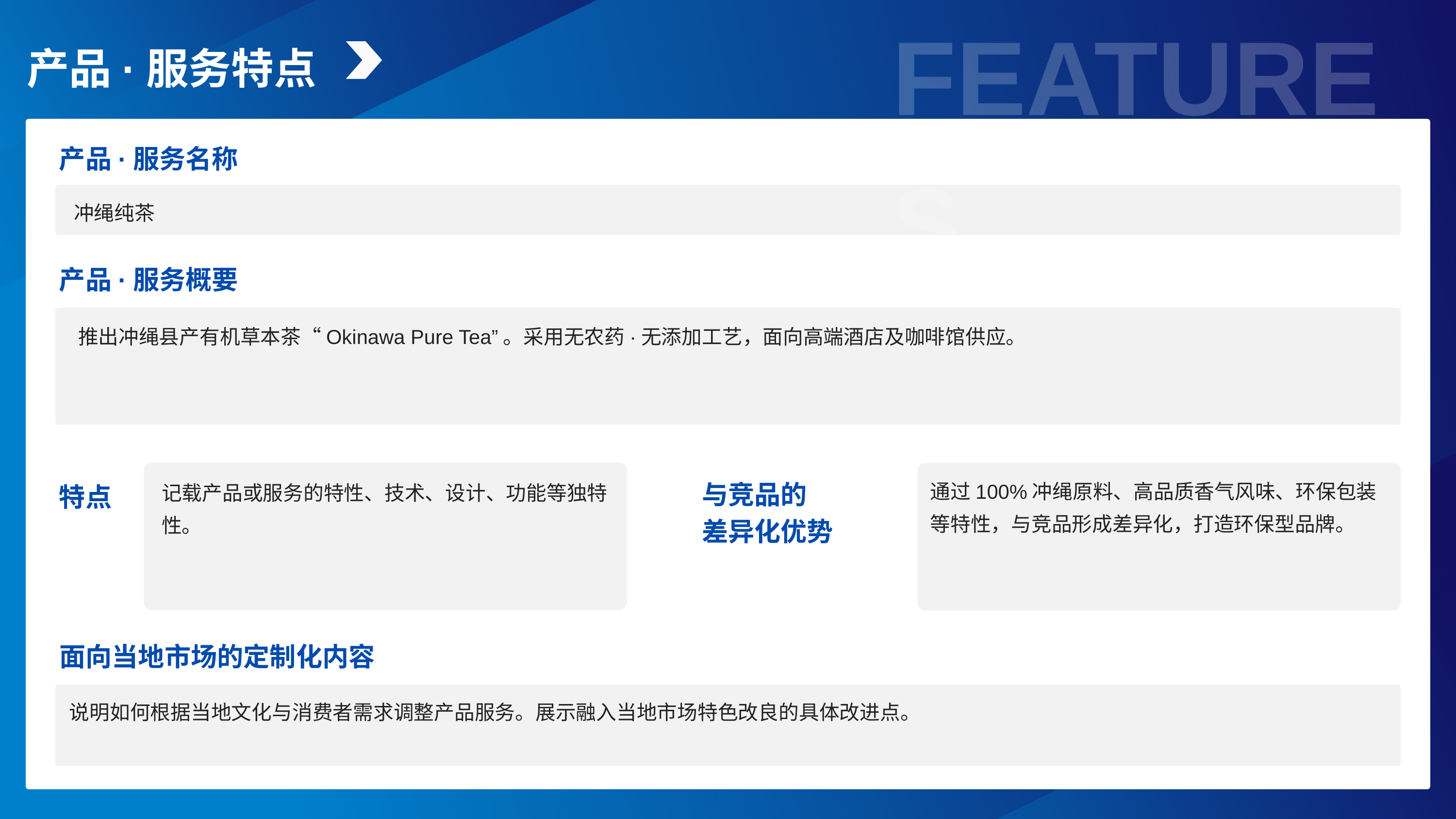

FEATURES
产品·服务特点

产品·服务名称

冲绳纯茶
产品·服务概要

推出冲绳县产有机草本茶“Okinawa Pure Tea”。采用无农药·无添加工艺，面向高端酒店及咖啡馆供应。

通过100%冲绳原料、高品质香气风味、环保包装等特性，与竞品形成差异化，打造环保型品牌。
记载产品或服务的特性、技术、设计、功能等独特性。
与竞品的
差异化优势
特点
面向当地市场的定制化内容

说明如何根据当地文化与消费者需求调整产品服务。展示融入当地市场特色改良的具体改进点。